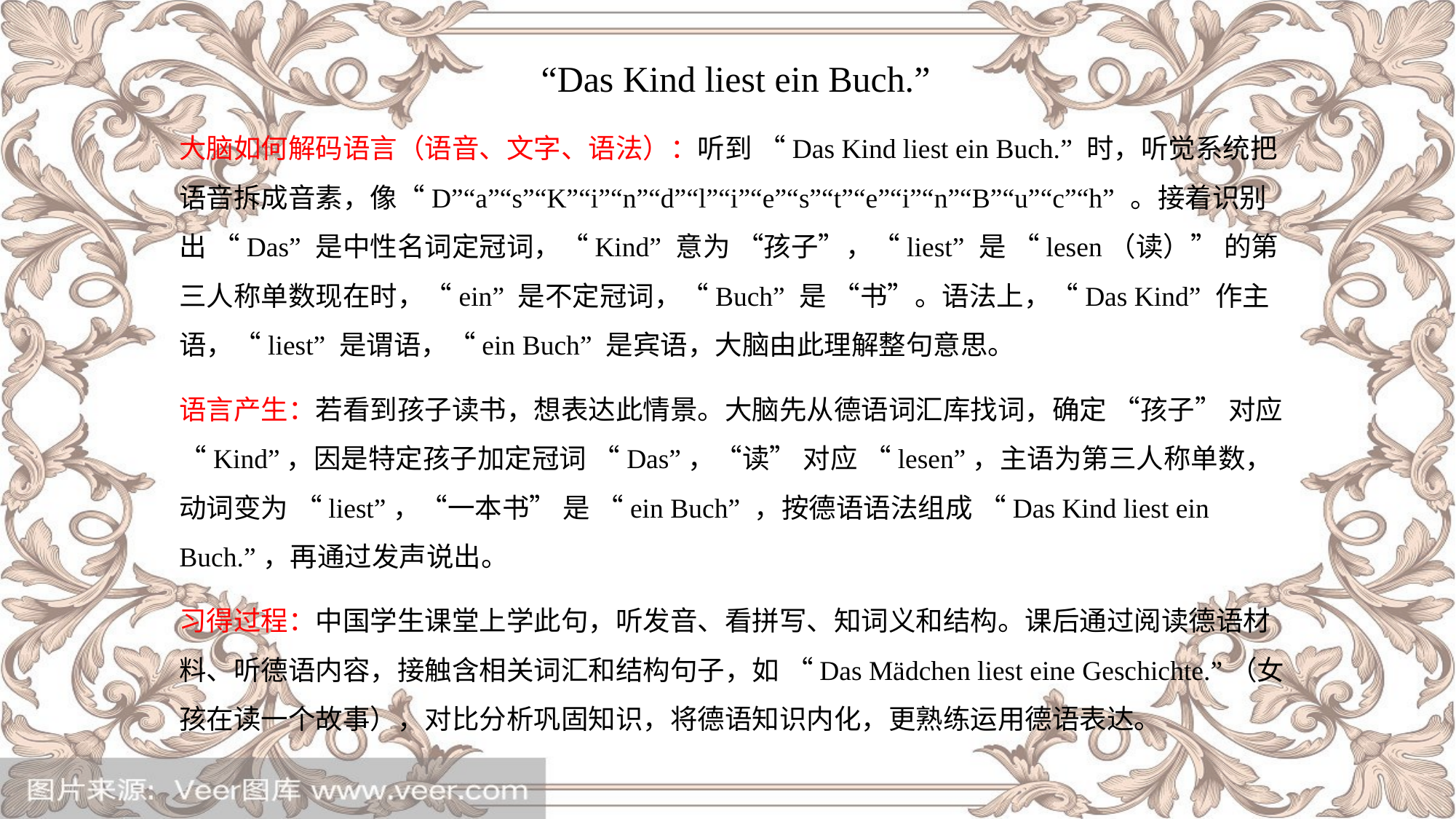

“Das Kind liest ein Buch.”
大脑如何解码语言（语音、文字、语法）：听到 “Das Kind liest ein Buch.” 时，听觉系统把语音拆成音素，像“D”“a”“s”“K”“i”“n”“d”“l”“i”“e”“s”“t”“e”“i”“n”“B”“u”“c”“h” 。接着识别出 “Das” 是中性名词定冠词，“Kind” 意为 “孩子”，“liest” 是 “lesen（读）” 的第三人称单数现在时，“ein” 是不定冠词，“Buch” 是 “书”。语法上，“Das Kind” 作主语，“liest” 是谓语，“ein Buch” 是宾语，大脑由此理解整句意思。
语言产生：若看到孩子读书，想表达此情景。大脑先从德语词汇库找词，确定 “孩子” 对应 “Kind”，因是特定孩子加定冠词 “Das”，“读” 对应 “lesen”，主语为第三人称单数，动词变为 “liest”，“一本书” 是 “ein Buch” ，按德语语法组成 “Das Kind liest ein Buch.”，再通过发声说出。
习得过程：中国学生课堂上学此句，听发音、看拼写、知词义和结构。课后通过阅读德语材料、听德语内容，接触含相关词汇和结构句子，如 “Das Mädchen liest eine Geschichte.”（女孩在读一个故事），对比分析巩固知识，将德语知识内化，更熟练运用德语表达。